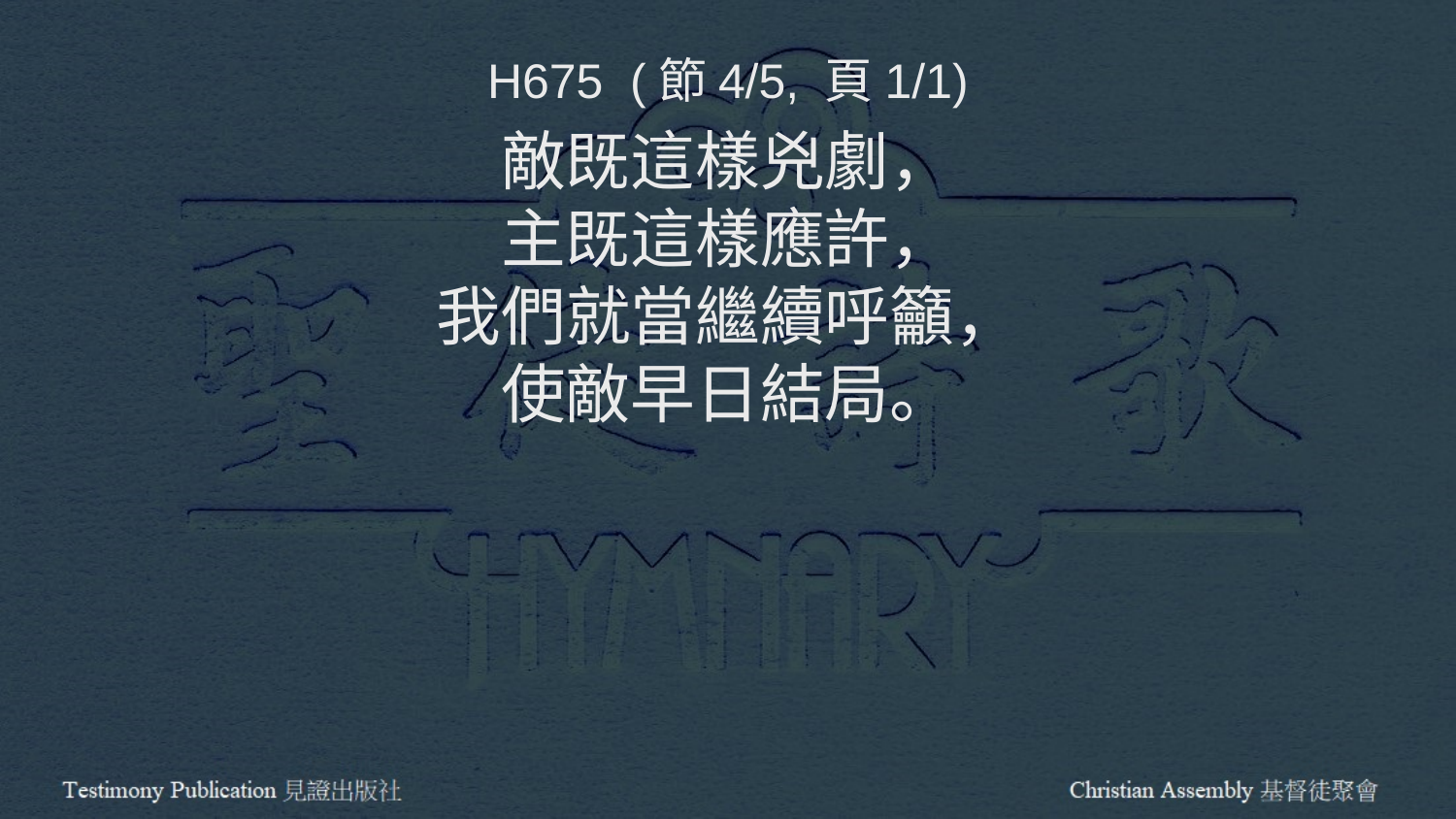

H675  (節4/5, 頁1/1)
敵既這樣兇劇，
主既這樣應許，
我們就當繼續呼籲，
使敵早日結局。